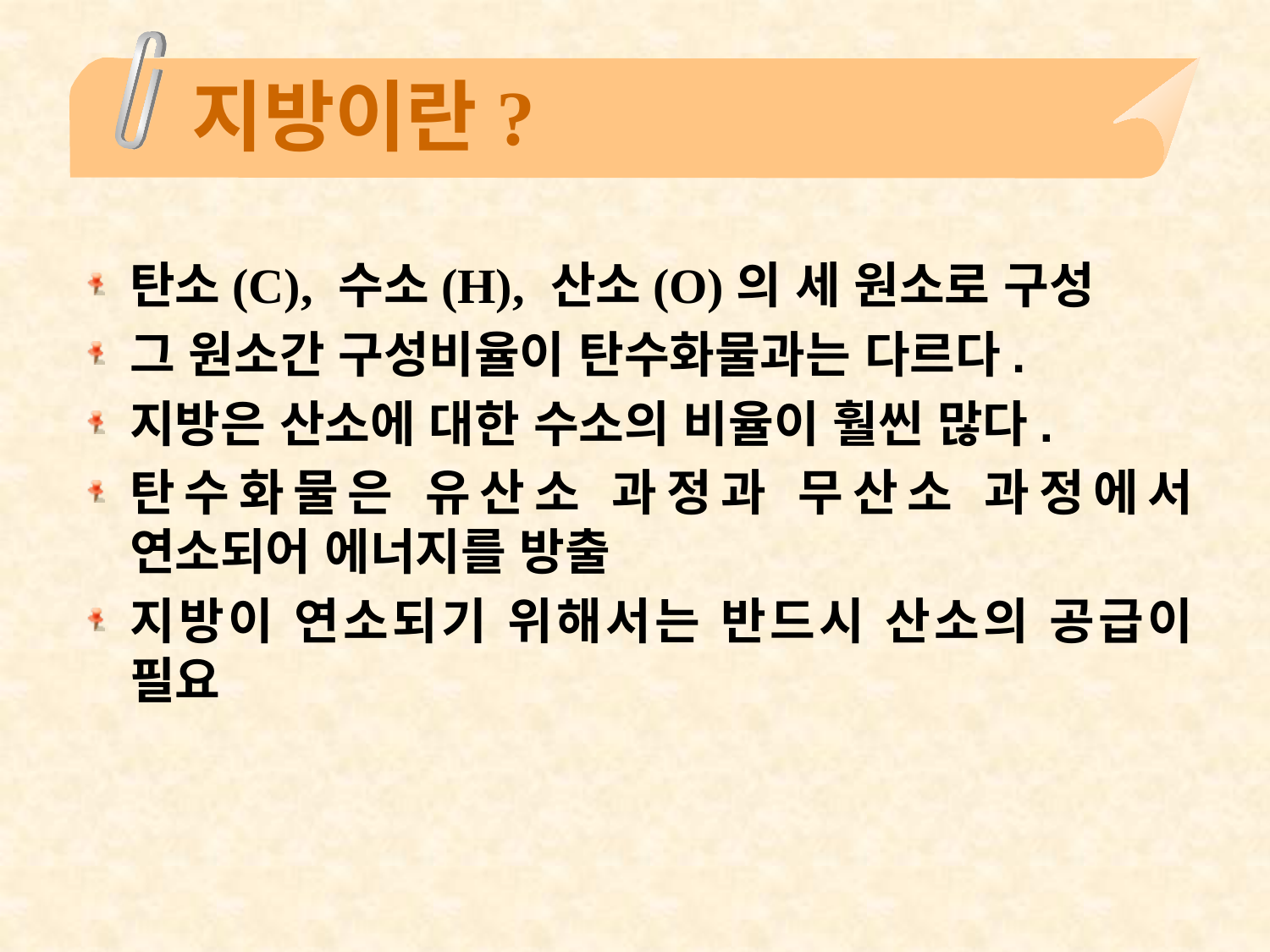

# 지방이란?
탄소(C), 수소(H), 산소(O)의 세 원소로 구성
그 원소간 구성비율이 탄수화물과는 다르다.
지방은 산소에 대한 수소의 비율이 훨씬 많다.
탄수화물은 유산소 과정과 무산소 과정에서 연소되어 에너지를 방출
지방이 연소되기 위해서는 반드시 산소의 공급이 필요